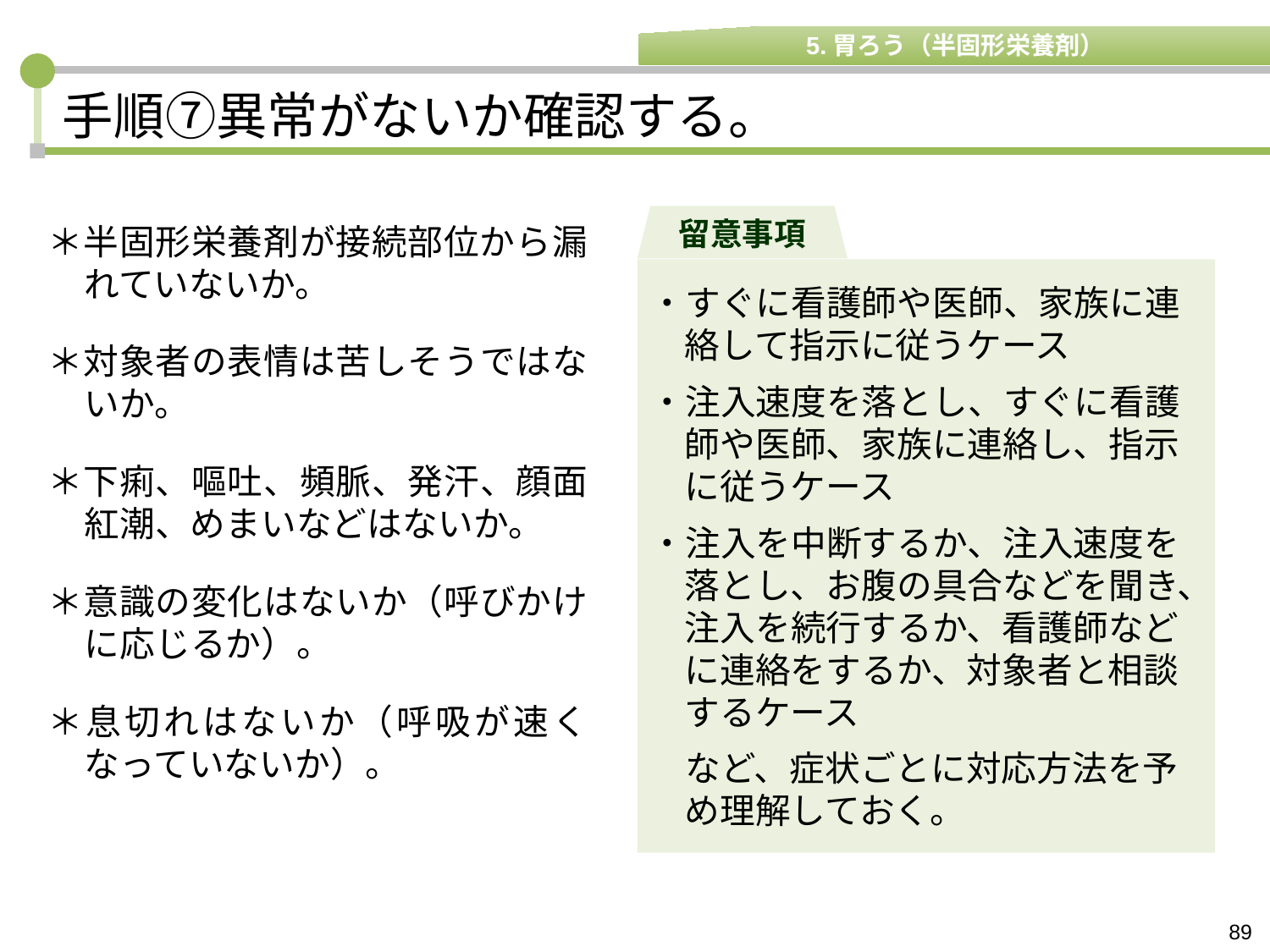

5.胃ろう（半固形栄養剤）
# 手順⑦異常がないか確認する。
留意事項
＊半固形栄養剤が接続部位から漏れていないか。
＊対象者の表情は苦しそうではないか。
＊下痢、嘔吐、頻脈、発汗、顔面紅潮、めまいなどはないか。
＊意識の変化はないか（呼びかけに応じるか）。
＊息切れはないか（呼吸が速くなっていないか）。
・すぐに看護師や医師、家族に連絡して指示に従うケース
・注入速度を落とし、すぐに看護師や医師、家族に連絡し、指示に従うケース
・注入を中断するか、注入速度を落とし、お腹の具合などを聞き、注入を続行するか、看護師などに連絡をするか、対象者と相談するケース
　など、症状ごとに対応方法を予め理解しておく。
89